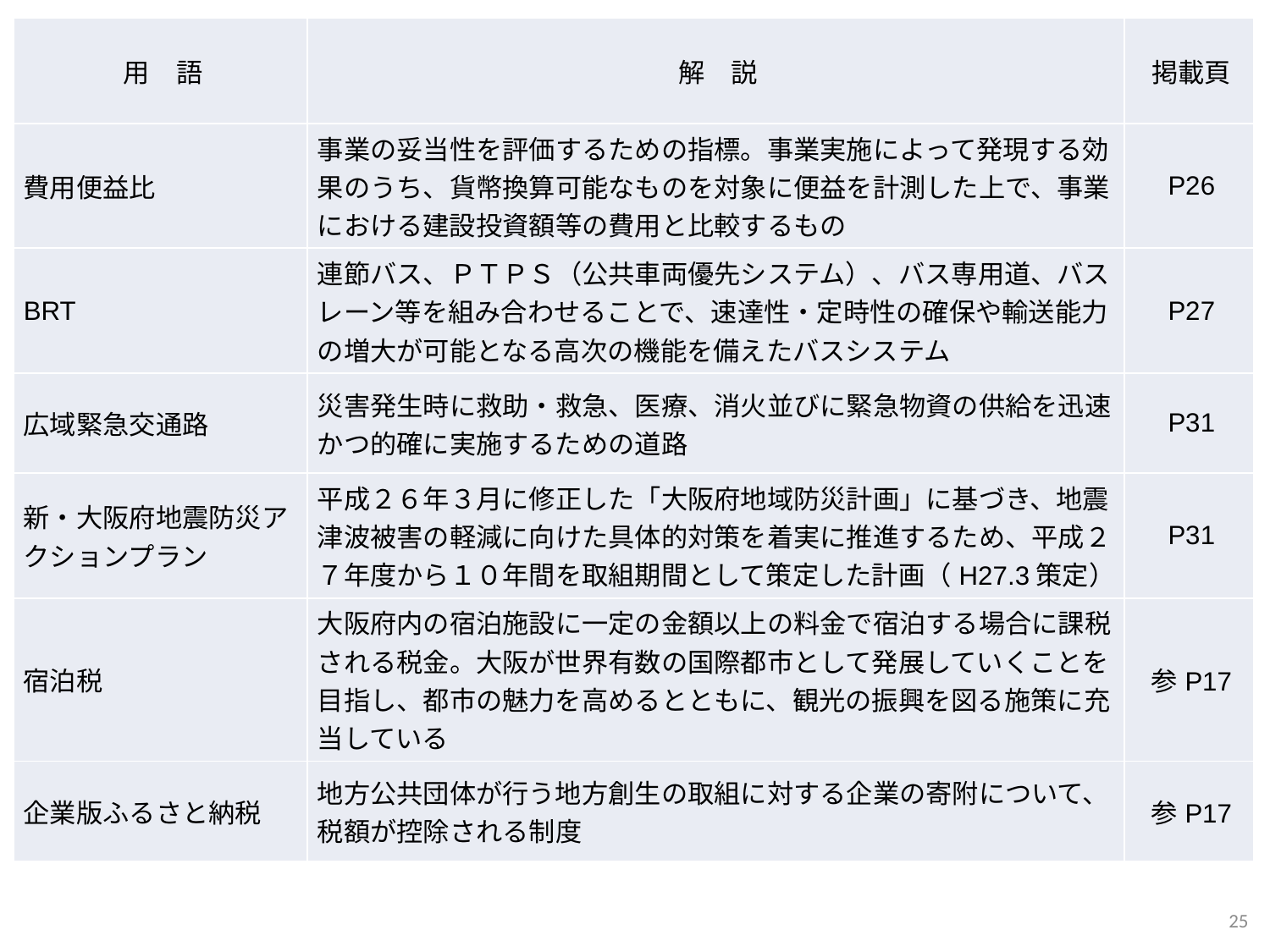

| 用　語 | 解　説 | 掲載頁 |
| --- | --- | --- |
| 費用便益比 | 事業の妥当性を評価するための指標。事業実施によって発現する効果のうち、貨幣換算可能なものを対象に便益を計測した上で、事業における建設投資額等の費用と比較するもの | P26 |
| BRT | 連節バス、ＰＴＰＳ（公共車両優先システム）、バス専用道、バスレーン等を組み合わせることで、速達性・定時性の確保や輸送能力の増大が可能となる高次の機能を備えたバスシステム | P27 |
| 広域緊急交通路 | 災害発生時に救助・救急、医療、消火並びに緊急物資の供給を迅速かつ的確に実施するための道路 | P31 |
| 新・大阪府地震防災アクションプラン | 平成２６年３月に修正した「大阪府地域防災計画」に基づき、地震津波被害の軽減に向けた具体的対策を着実に推進するため、平成２７年度から１０年間を取組期間として策定した計画（H27.3策定） | P31 |
| 宿泊税 | 大阪府内の宿泊施設に一定の金額以上の料金で宿泊する場合に課税される税金。大阪が世界有数の国際都市として発展していくことを目指し、都市の魅力を高めるとともに、観光の振興を図る施策に充当している | 参P17 |
| 企業版ふるさと納税 | 地方公共団体が行う地方創生の取組に対する企業の寄附について、税額が控除される制度 | 参P17 |
25